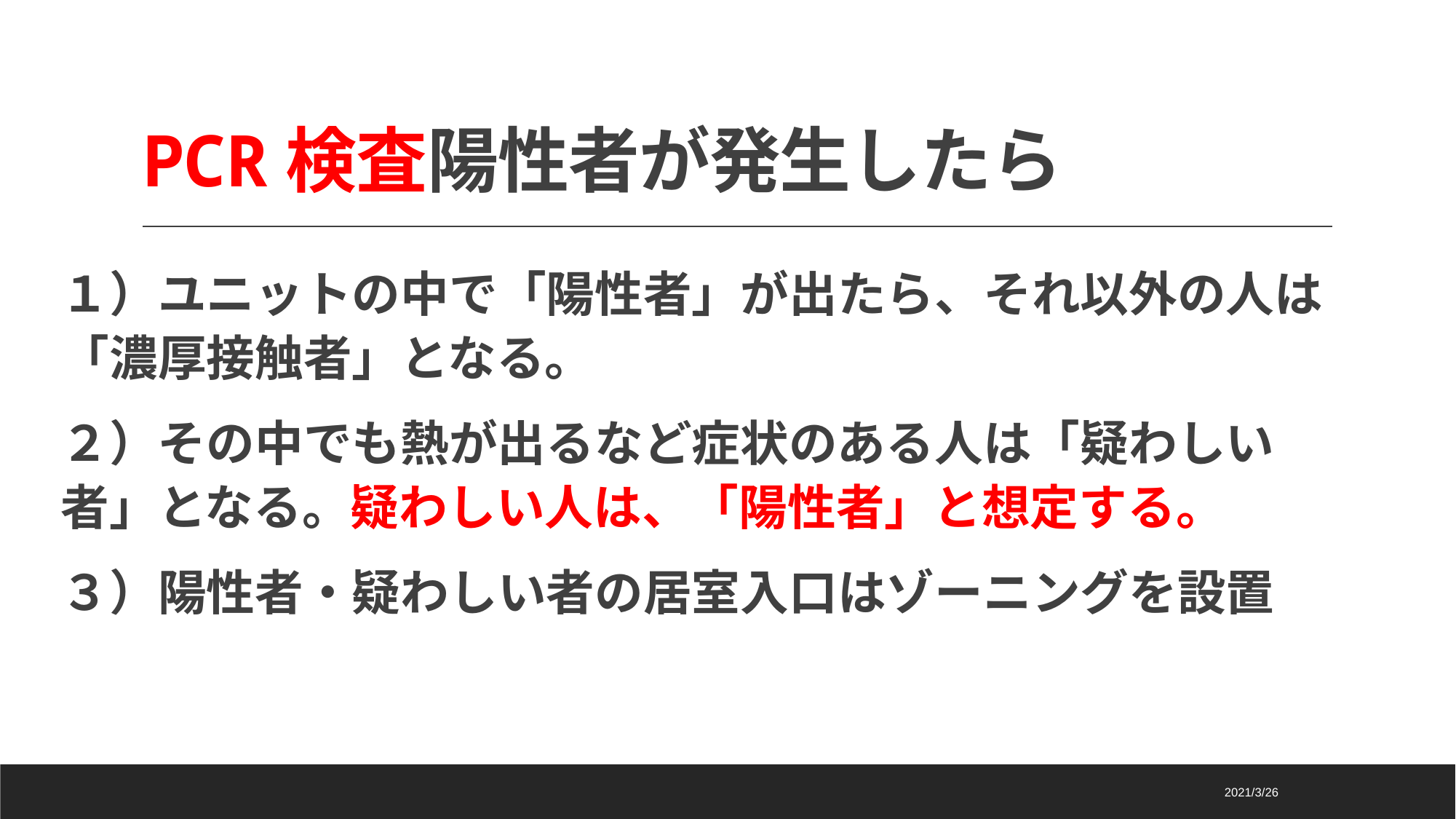

# PCR検査陽性者が発生したら
１）ユニットの中で「陽性者」が出たら、それ以外の人は「濃厚接触者」となる。
２）その中でも熱が出るなど症状のある人は「疑わしい者」となる。疑わしい人は、「陽性者」と想定する。
３）陽性者・疑わしい者の居室入口はゾーニングを設置

2021/3/26